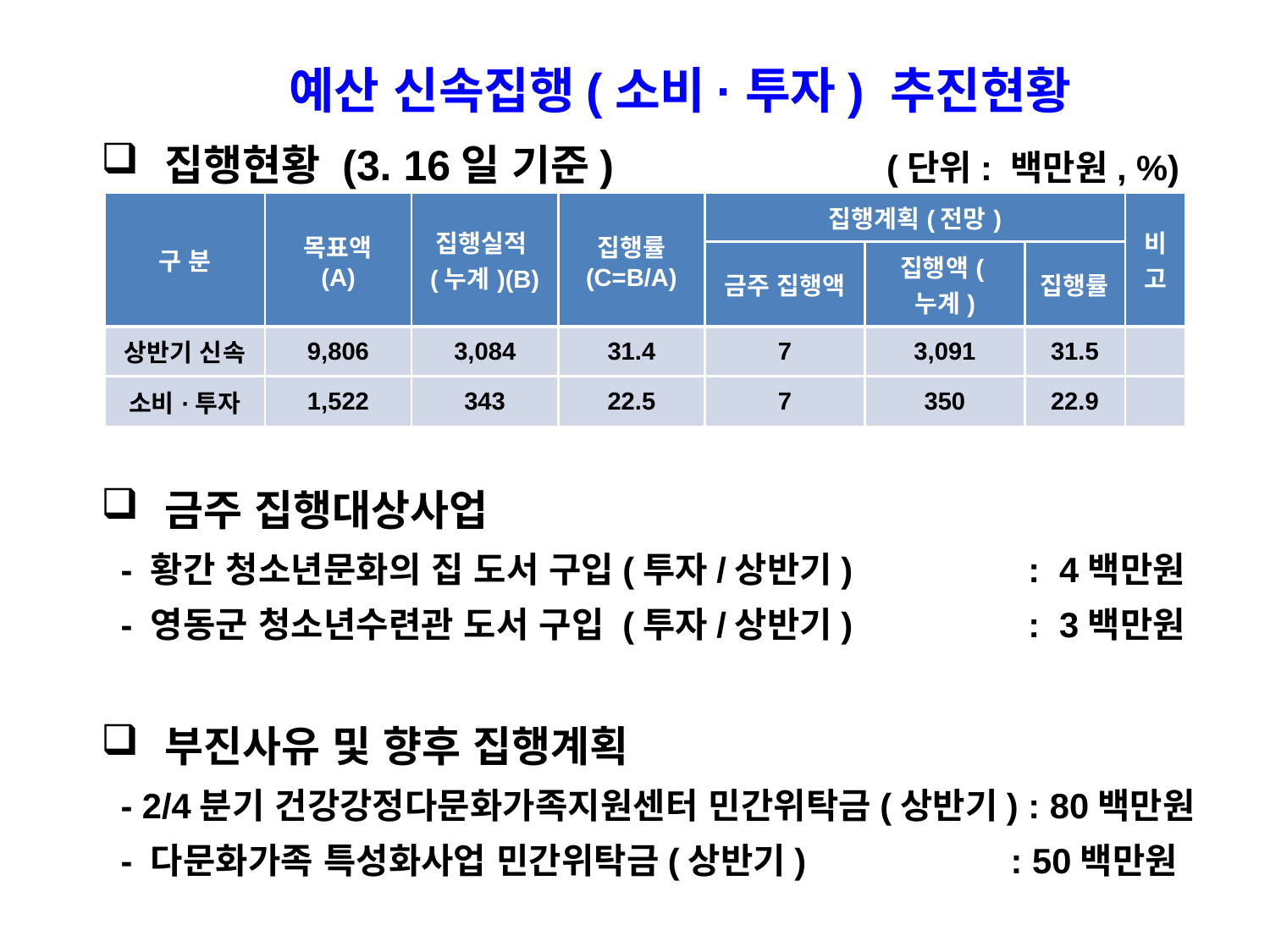

예산 신속집행(소비·투자) 추진현황
집행현황 (3. 16일 기준)                       (단위: 백만원, %)

금주 집행대상사업
  - 황간 청소년문화의 집 도서 구입(투자/상반기)                  :  4백만원
  - 영동군 청소년수련관 도서 구입 (투자/상반기)                  :  3백만원

부진사유 및 향후 집행계획
  - 2/4분기 건강강정다문화가족지원센터 민간위탁금(상반기) : 80백만원
  - 다문화가족 특성화사업 민간위탁금(상반기)                     : 50백만원

| 구 분 | 목표액 (A) | 집행실적(누계)(B) | 집행률 (C=B/A) | 집행계획(전망) |  |  | 비 고 |
| --- | --- | --- | --- | --- | --- | --- | --- |
|  |  |  |  | 금주 집행액 | 집행액(누계) | 집행률 |  |
| 상반기 신속 | 9,806 | 3,084 | 31.4 | 7 | 3,091 | 31.5 |  |
| 소비·투자 | 1,522 | 343 | 22.5 | 7 | 350 | 22.9 |  |